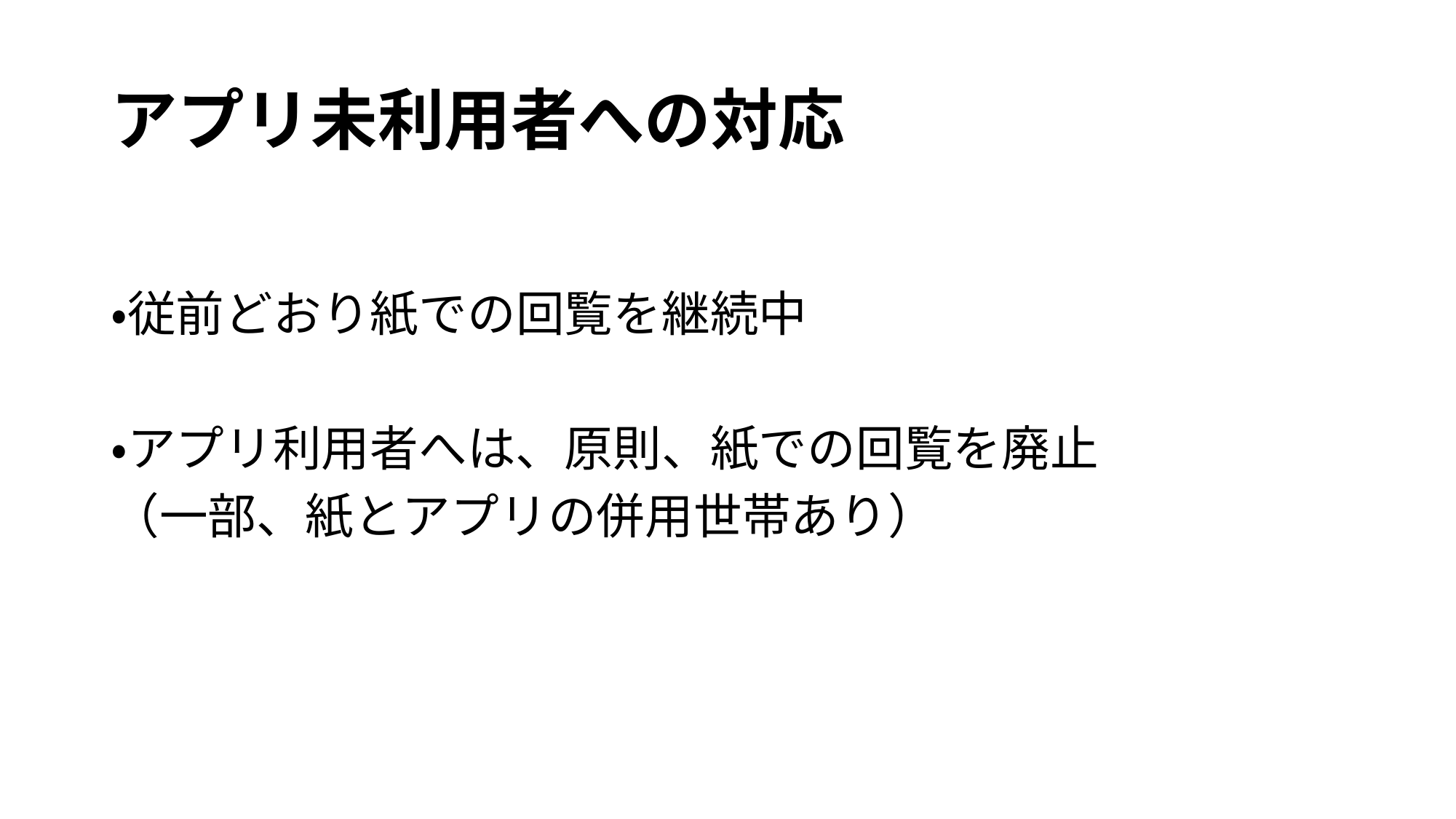

# アプリ未利用者への対応

・従前どおり紙での回覧を継続中

・アプリ利用者へは、原則、紙での回覧を廃止
（一部、紙とアプリの併用世帯あり）